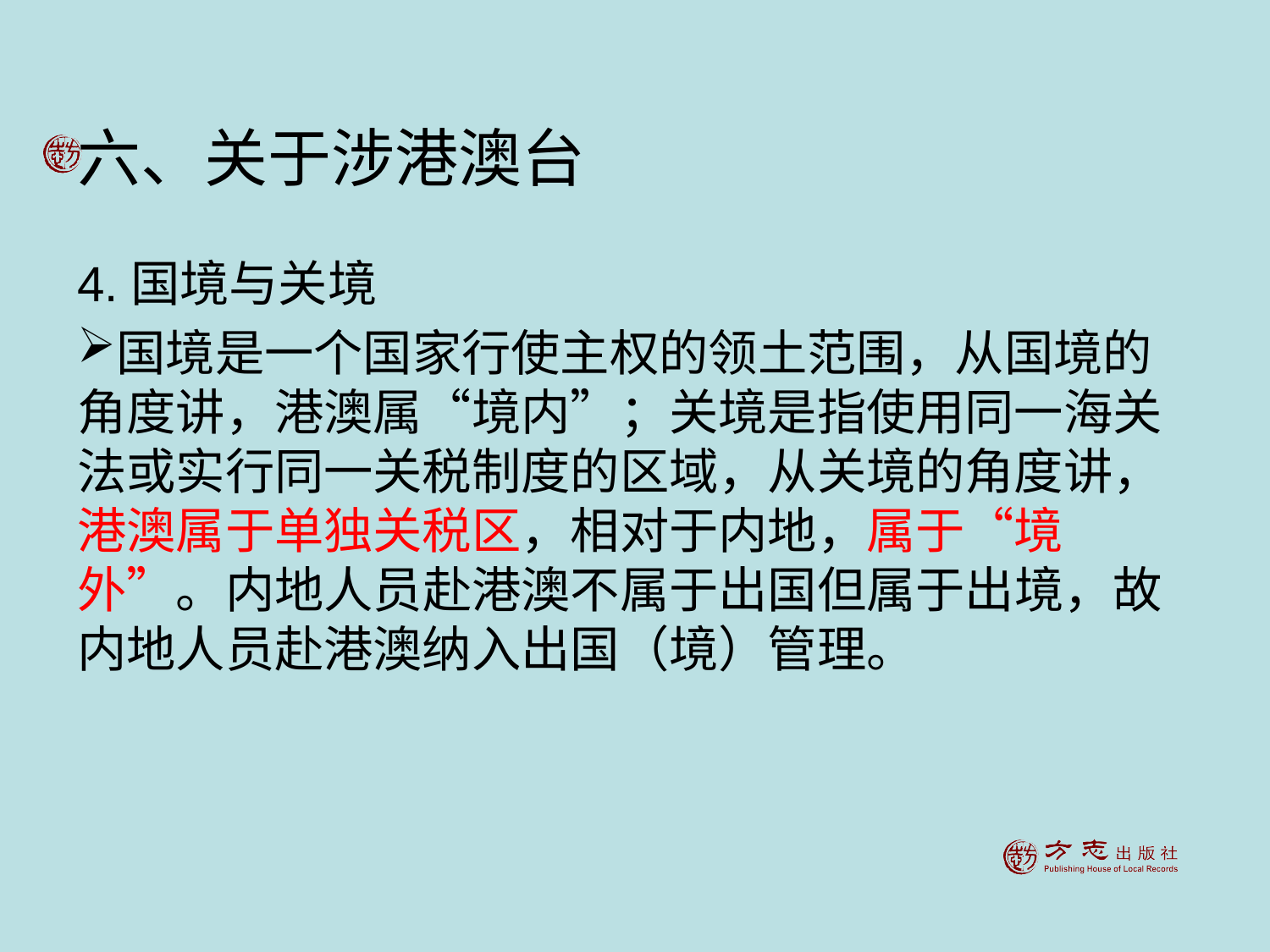

# 六、关于涉港澳台
4.国境与关境
国境是一个国家行使主权的领土范围，从国境的角度讲，港澳属“境内”；关境是指使用同一海关法或实行同一关税制度的区域，从关境的角度讲，港澳属于单独关税区，相对于内地，属于“境外”。内地人员赴港澳不属于出国但属于出境，故内地人员赴港澳纳入出国（境）管理。